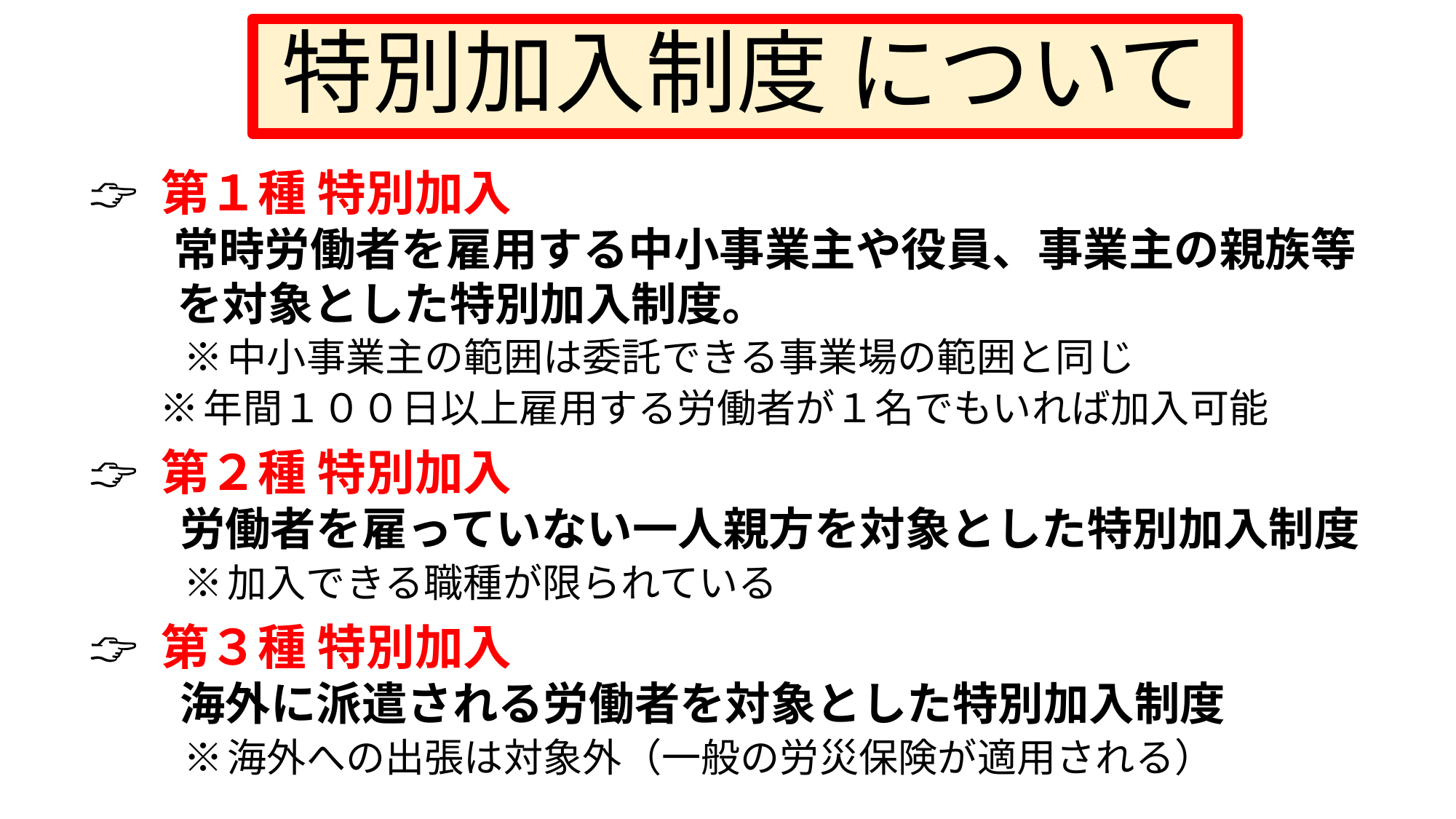

# 特別加入制度 について
👉 第１種 特別加入
　　常時労働者を雇用する中小事業主や役員、事業主の親族等
　　を対象とした特別加入制度。
　　 ※ 中小事業主の範囲は委託できる事業場の範囲と同じ
　   ※ 年間１００日以上雇用する労働者が１名でもいれば加入可能

👉 第２種 特別加入
　　労働者を雇っていない一人親方を対象とした特別加入制度
　　 ※ 加入できる職種が限られている

👉 第３種 特別加入
　　海外に派遣される労働者を対象とした特別加入制度
　　 ※ 海外への出張は対象外（一般の労災保険が適用される）